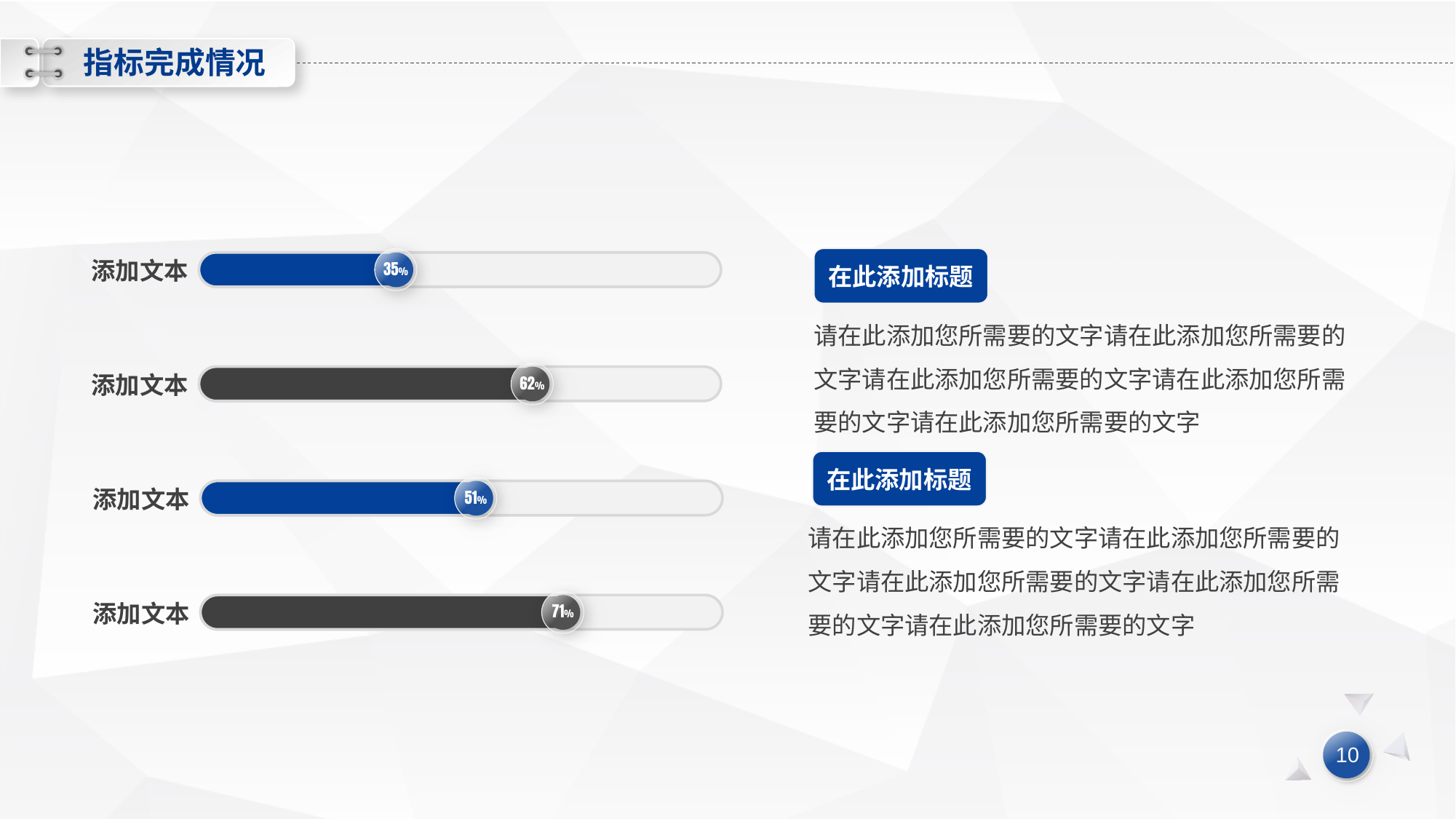

指标完成情况

在此添加标题

35%
添加文本

请在此添加您所需要的文字请在此添加您所需要的文字请在此添加您所需要的文字请在此添加您所需要的文字请在此添加您所需要的文字

62%
添加文本

在此添加标题

51%
添加文本

请在此添加您所需要的文字请在此添加您所需要的文字请在此添加您所需要的文字请在此添加您所需要的文字请在此添加您所需要的文字

71%
添加文本

10